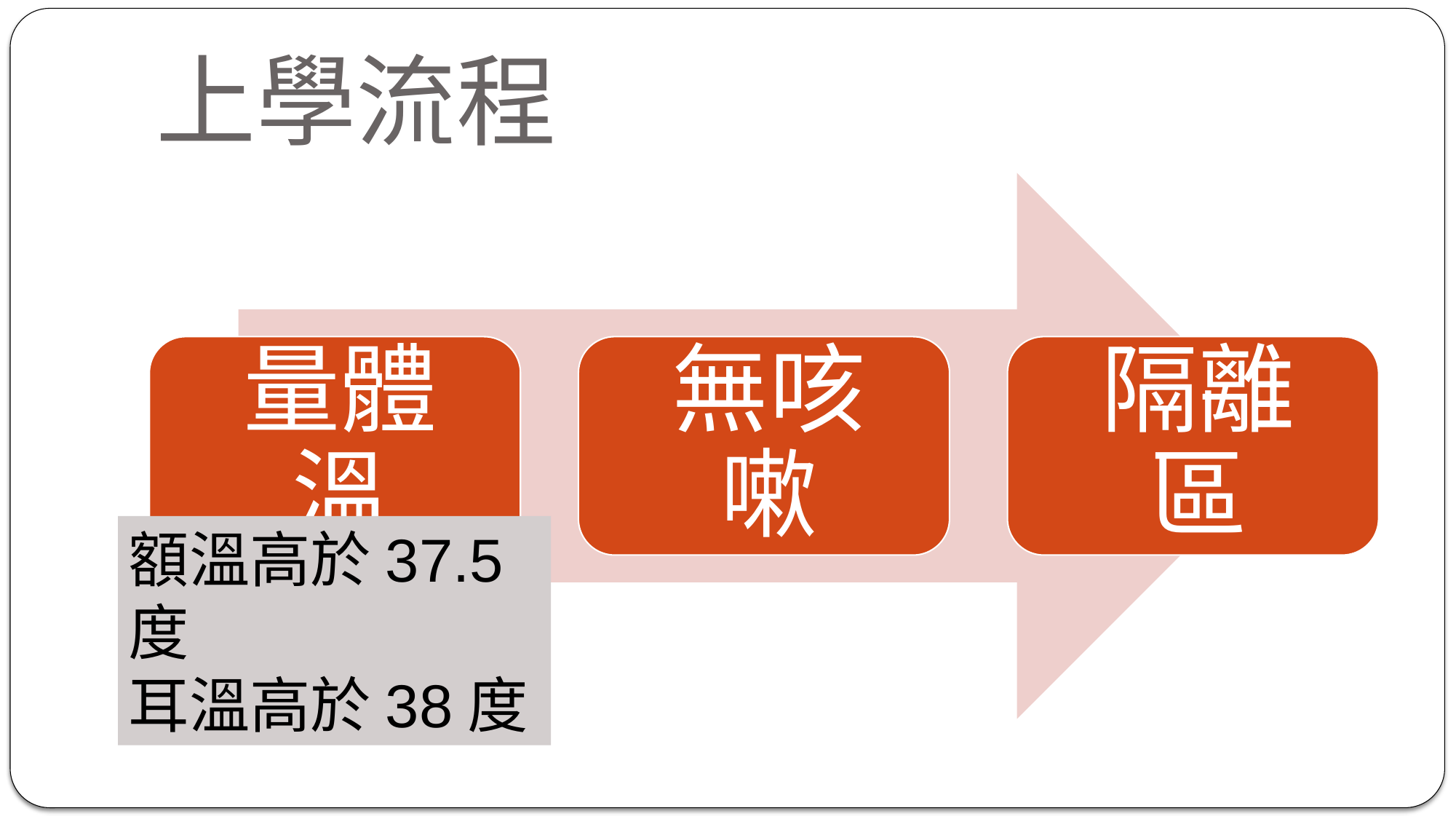

# 上學流程
量體溫
無咳嗽
隔離區
額溫高於37.5度
耳溫高於38度